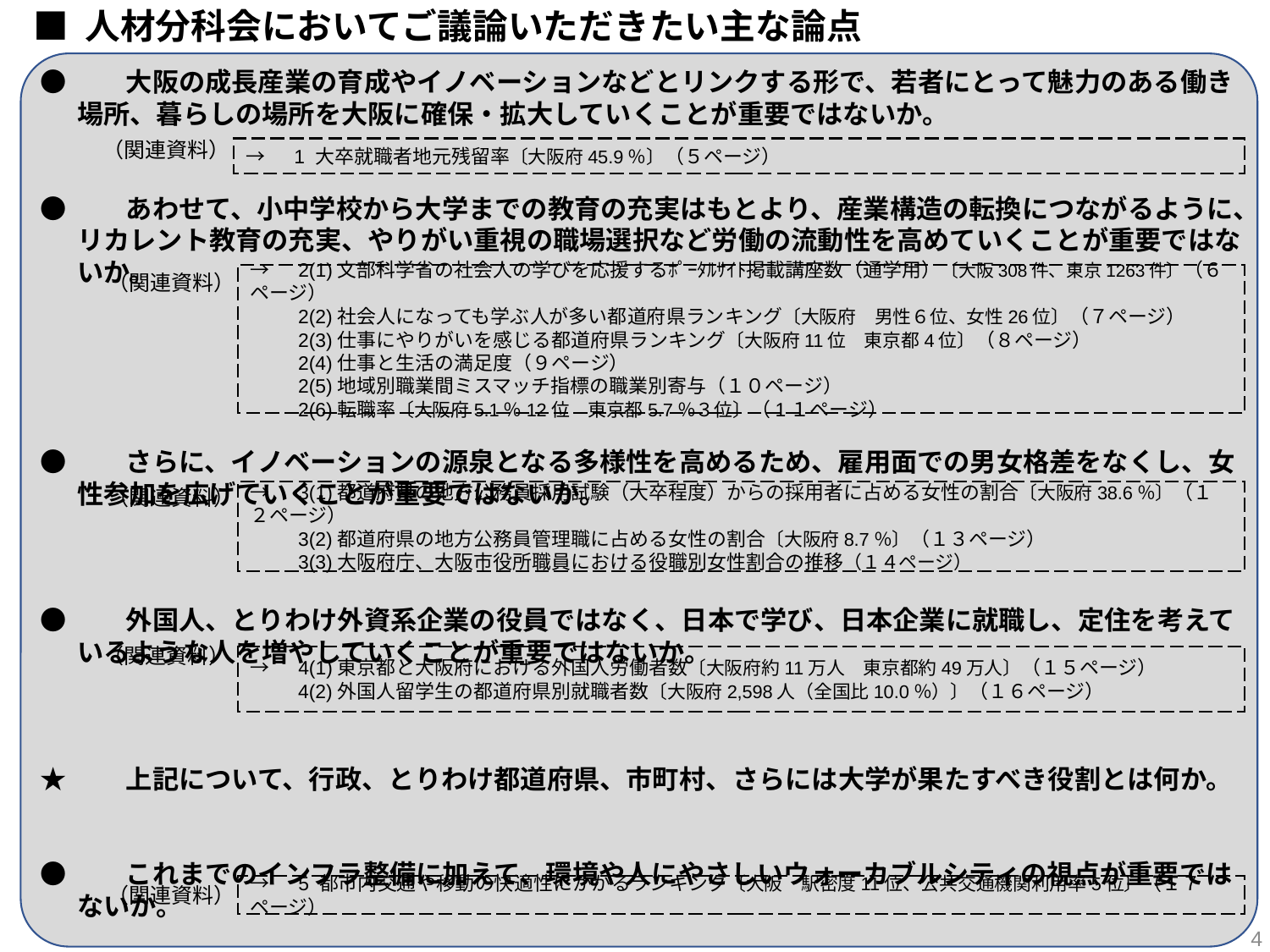

■ 人材分科会においてご議論いただきたい主な論点
●　　大阪の成長産業の育成やイノベーションなどとリンクする形で、若者にとって魅力のある働き場所、暮らしの場所を大阪に確保・拡大していくことが重要ではないか。

●　　あわせて、小中学校から大学までの教育の充実はもとより、産業構造の転換につながるように、リカレント教育の充実、やりがい重視の職場選択など労働の流動性を高めていくことが重要ではないか。

●　　さらに、イノベーションの源泉となる多様性を高めるため、雇用面での男女格差をなくし、女性参加を広げていくことが重要ではないか。

●　　外国人、とりわけ外資系企業の役員ではなく、日本で学び、日本企業に就職し、定住を考えているような人を増やしていくことが重要ではないか。

★　　上記について、行政、とりわけ都道府県、市町村、さらには大学が果たすべき役割とは何か。

●　　これまでのインフラ整備に加えて、環境や人にやさしいウォーカブルシティの視点が重要ではないか。

（関連資料）
→　1 大卒就職者地元残留率〔大阪府45.9％〕（５ページ）
（関連資料）
→　2(1)文部科学省の社会人の学びを応援するﾎﾟｰﾀﾙｻｲﾄ掲載講座数（通学用）〔大阪308件、東京1263件〕（６ページ）
　　 2(2)社会人になっても学ぶ人が多い都道府県ランキング〔大阪府　男性６位、女性26位〕（７ページ）
　　 2(3)仕事にやりがいを感じる都道府県ランキング〔大阪府11位　東京都4位〕（８ページ）
　　 2(4)仕事と生活の満足度（９ページ）
　　 2(5)地域別職業間ミスマッチ指標の職業別寄与（１０ページ）
　　 2(6)転職率〔大阪府5.1％12位　東京都5.7％３位〕（1１ページ）
（関連資料）
→　3(1)都道府県の地方公務員採用試験（大卒程度）からの採用者に占める女性の割合〔大阪府38.6％〕（１２ページ）
　　 3(2)都道府県の地方公務員管理職に占める女性の割合〔大阪府8.7％〕（１３ページ）
　　 3(3)大阪府庁、大阪市役所職員における役職別女性割合の推移（１４ページ）
（関連資料）
→　4(1)東京都と大阪府における外国人労働者数〔大阪府約11万人　東京都約49万人〕（１５ページ）
　　 4(2)外国人留学生の都道府県別就職者数〔大阪府2,598人（全国比10.0％）〕（１６ページ）
→　5 都市内交通や移動の快適性にかかるランキング〔大阪　駅密度11位、公共交通機関利用率5位〕（１７ページ）
（関連資料）

4